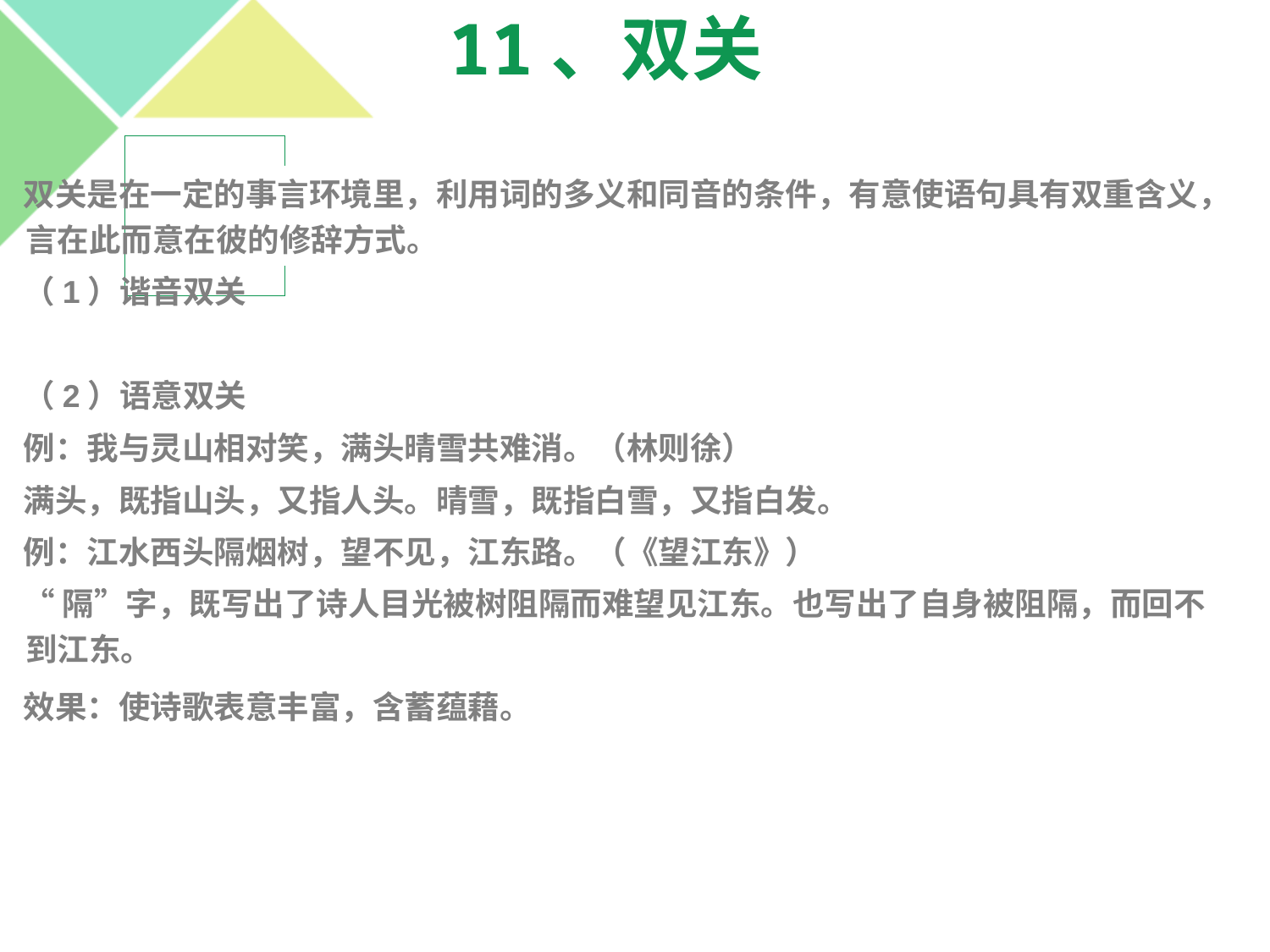

11、双关
双关是在一定的事言环境里，利用词的多义和同音的条件，有意使语句具有双重含义，言在此而意在彼的修辞方式。
（1）谐音双关

（2）语意双关
例：我与灵山相对笑，满头晴雪共难消。（林则徐）
满头，既指山头，又指人头。晴雪，既指白雪，又指白发。
例：江水西头隔烟树，望不见，江东路。（《望江东》）
“隔”字，既写出了诗人目光被树阻隔而难望见江东。也写出了自身被阻隔，而回不到江东。
效果：使诗歌表意丰富，含蓄蕴藉。